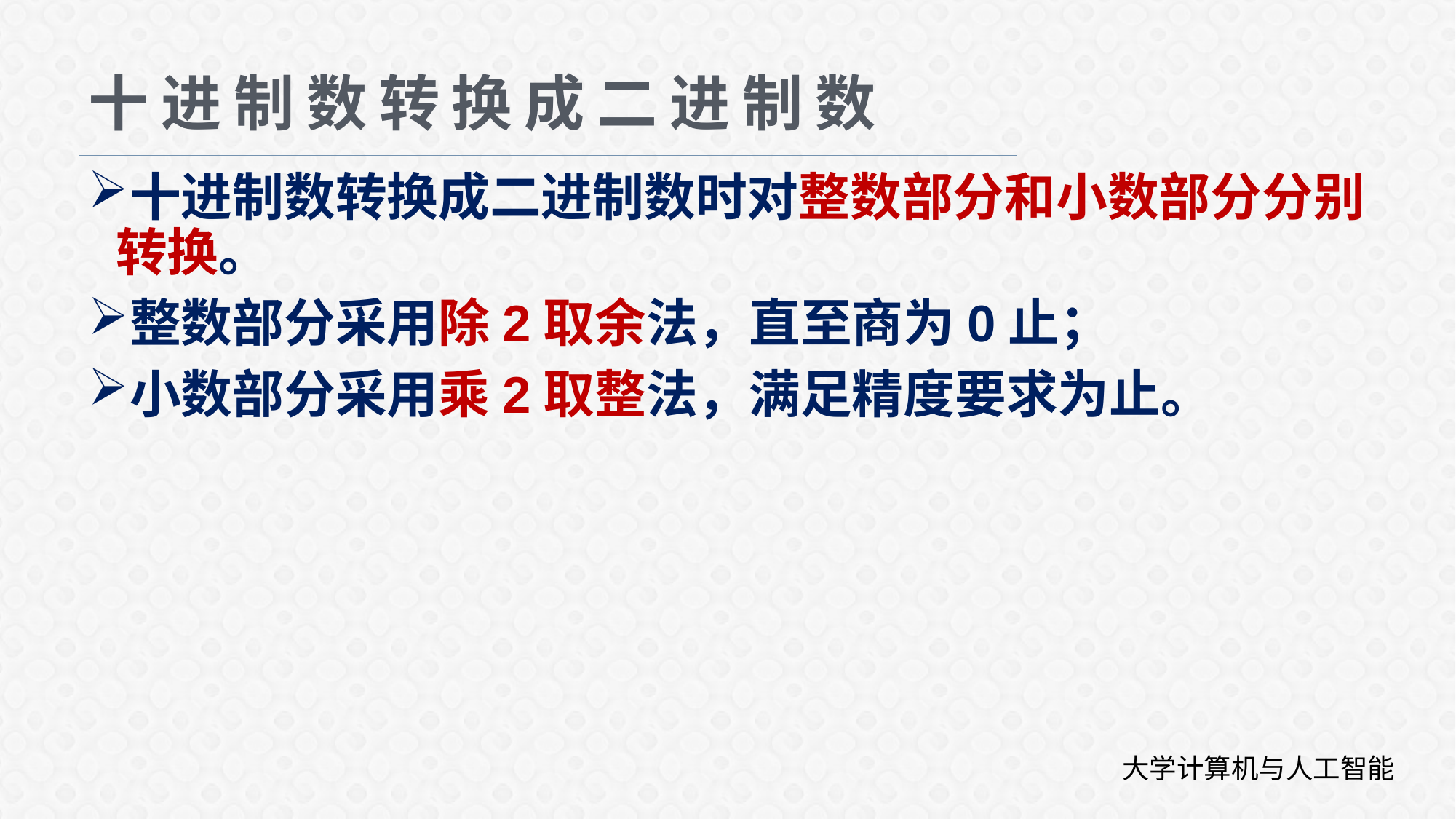

# 十进制数转换成二进制数
十进制数转换成二进制数时对整数部分和小数部分分别转换。
整数部分采用除2取余法，直至商为0止；
小数部分采用乘2取整法，满足精度要求为止。

大学计算机与人工智能